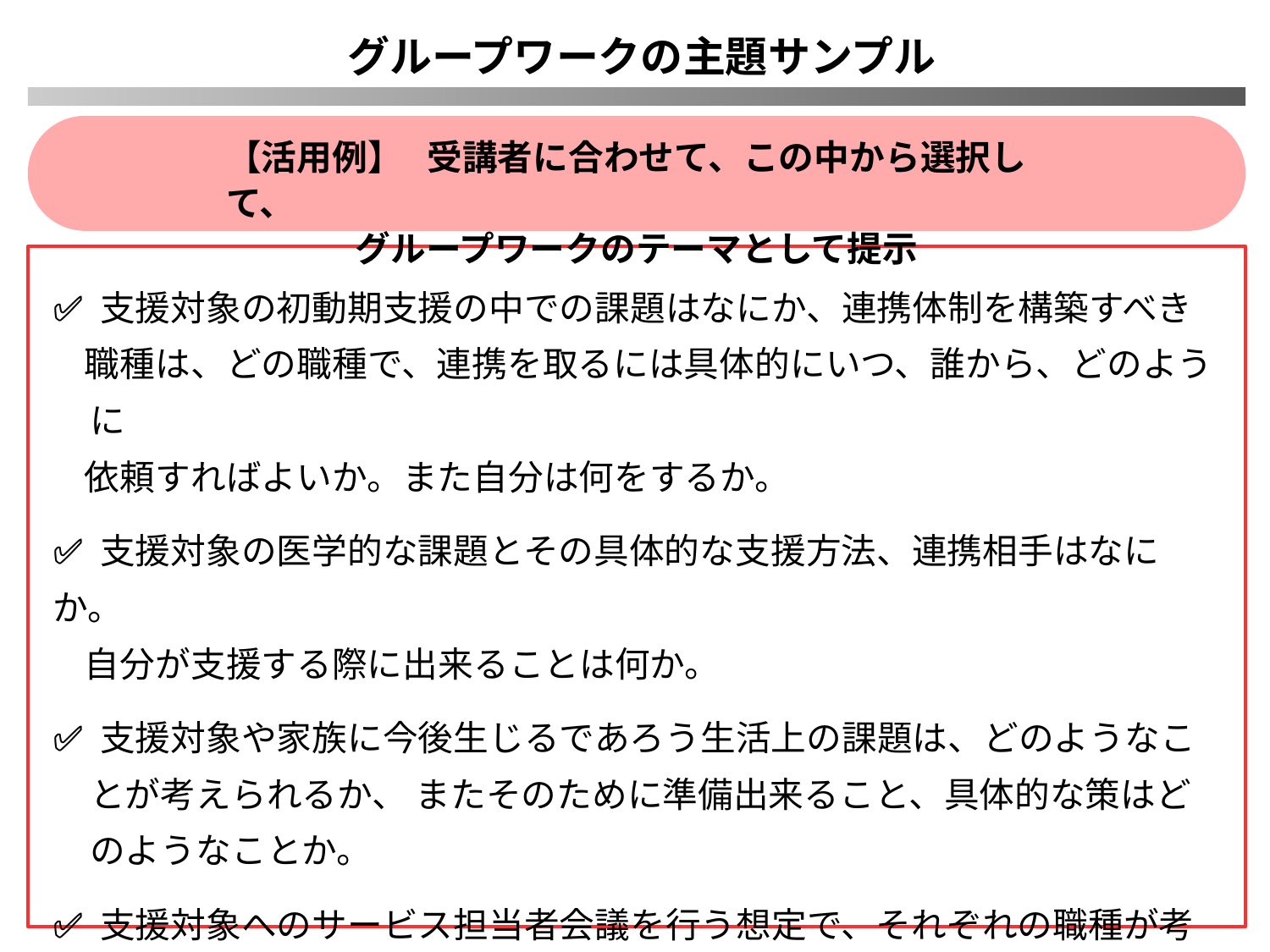

グループワークの主題サンプル

【活用例】   受講者に合わせて、この中から選択して、
               グループワークのテーマとして提示
✅ 支援対象の初動期支援の中での課題はなにか、連携体制を構築すべき
   職種は、どの職種で、連携を取るには具体的にいつ、誰から、どのように
   依頼すればよいか。また自分は何をするか。
✅ 支援対象の医学的な課題とその具体的な支援方法、連携相手はなにか。
   自分が支援する際に出来ることは何か。
✅ 支援対象や家族に今後生じるであろう生活上の課題は、どのようなことが考えられるか、 またそのために準備出来ること、具体的な策はどのようなことか。
✅ 支援対象へのサービス担当者会議を行う想定で、それぞれの職種が考える課題と対応策、支援の整理はどのように行うか。